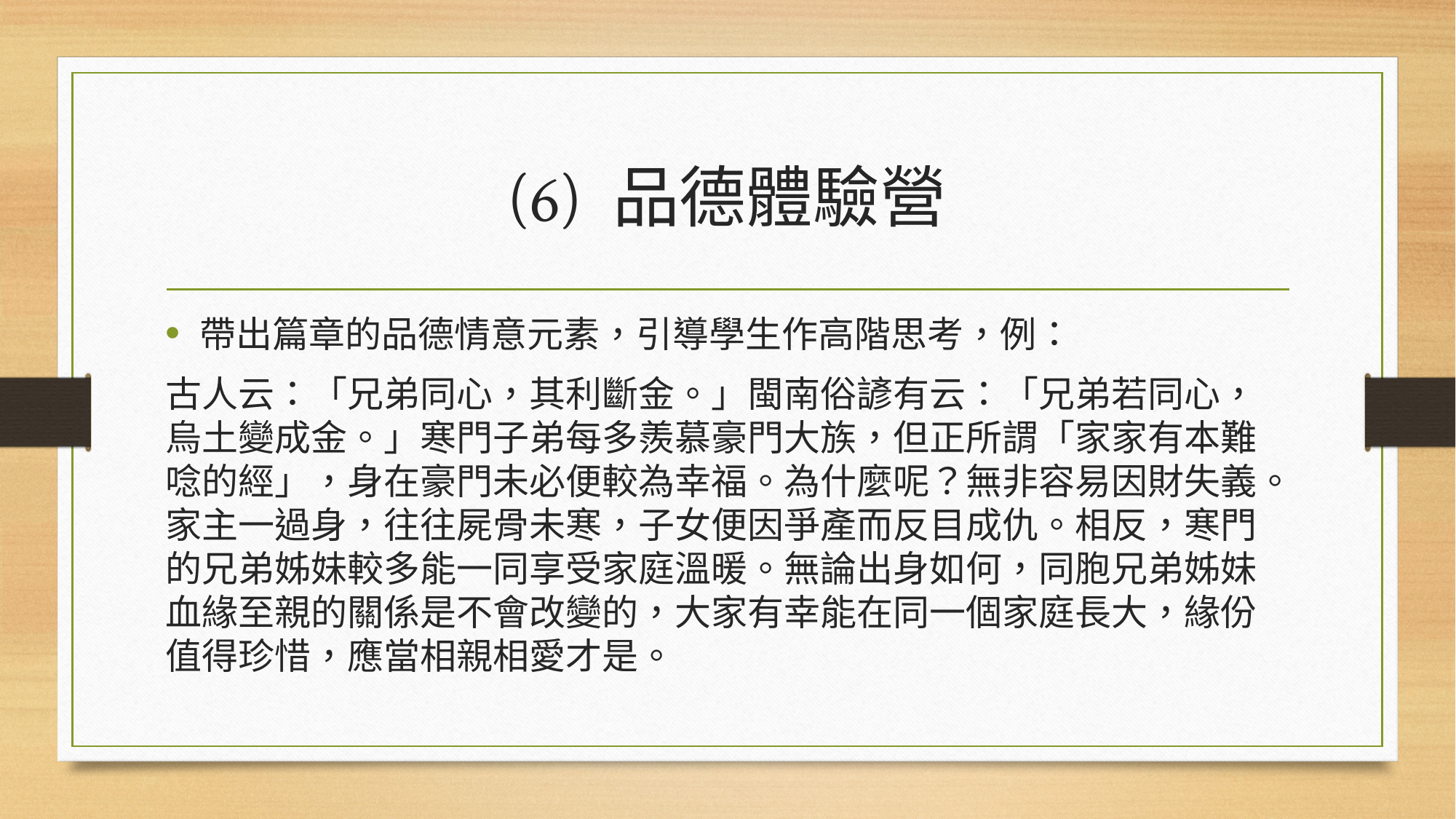

# (6) 品德體驗營
帶出篇章的品德情意元素，引導學生作高階思考，例：
古人云：「兄弟同心，其利斷金。」閩南俗諺有云：「兄弟若同心，烏土變成金。」寒門子弟每多羨慕豪門大族，但正所謂「家家有本難唸的經」，身在豪門未必便較為幸福。為什麼呢？無非容易因財失義。家主一過身，往往屍骨未寒，子女便因爭產而反目成仇。相反，寒門的兄弟姊妹較多能一同享受家庭溫暖。無論出身如何，同胞兄弟姊妹血緣至親的關係是不會改變的，大家有幸能在同一個家庭長大，緣份值得珍惜，應當相親相愛才是。